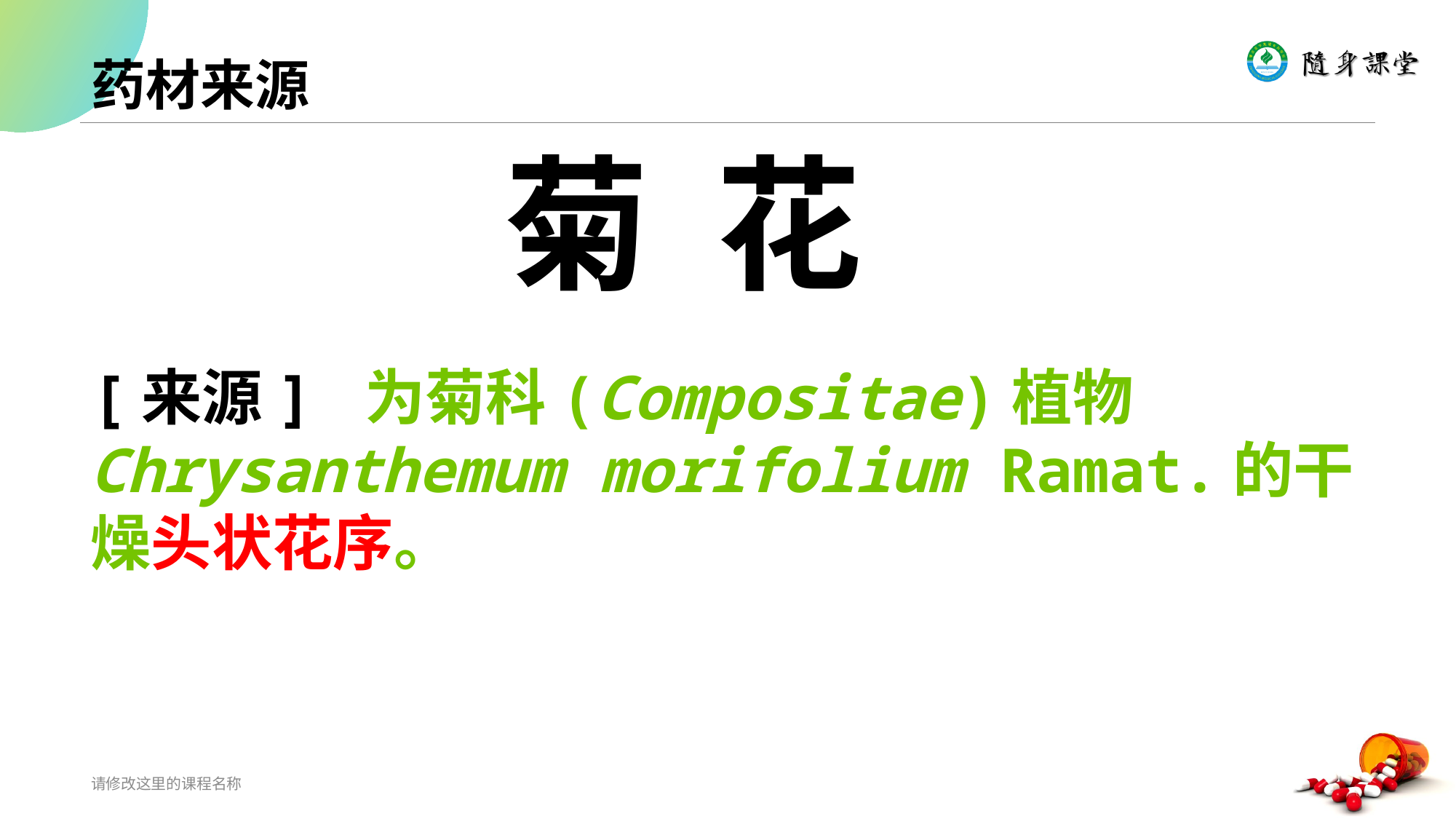

# 药材来源
 菊  花

[来源] 为菊科(Compositae)植物 Chrysanthemum morifolium Ramat.的干燥头状花序。
请修改这里的课程名称
4